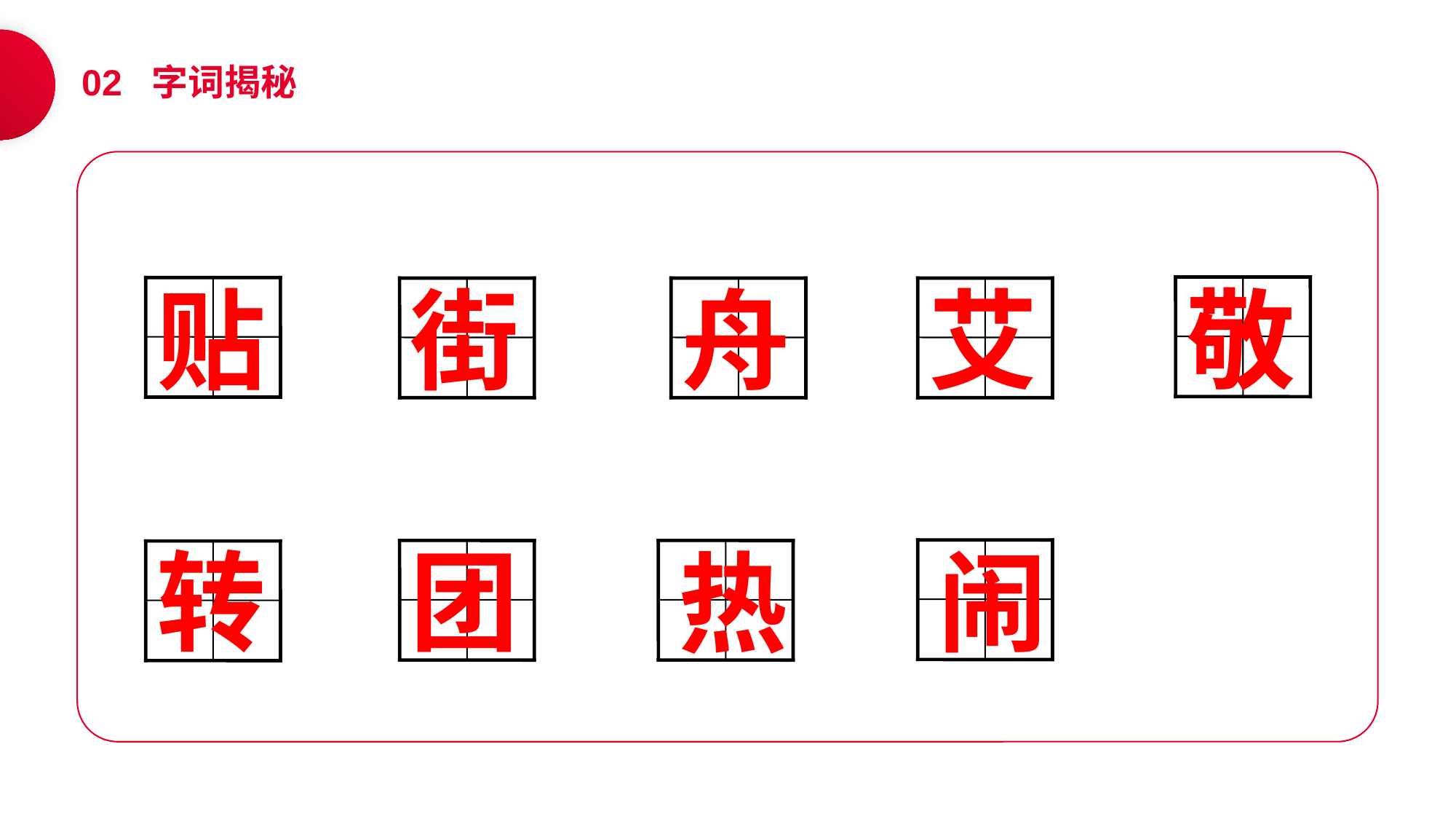

02  字词揭秘
敬
贴
街
舟
艾

转
团
闹
热